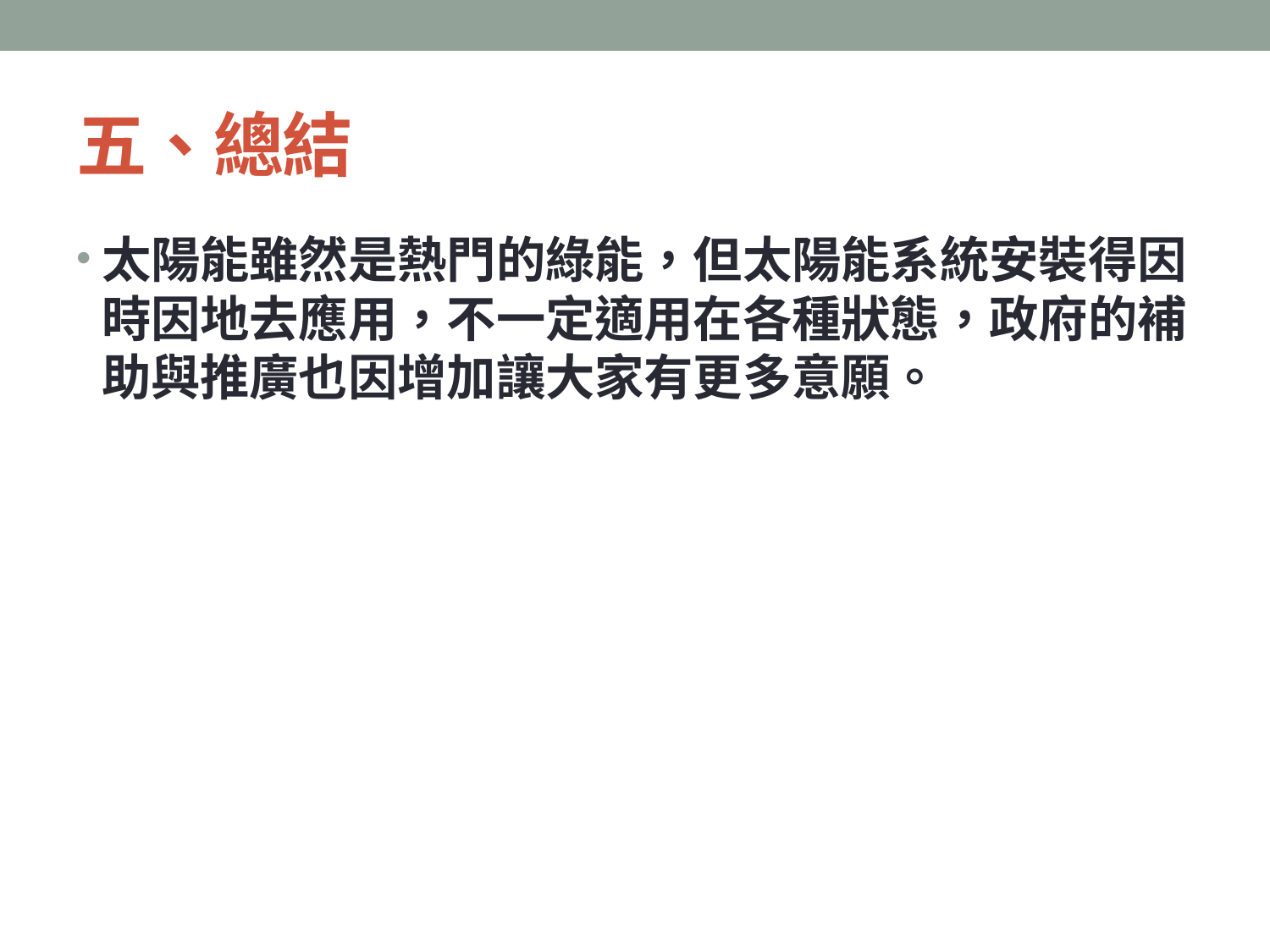

# 五、總結
太陽能雖然是熱門的綠能，但太陽能系統安裝得因時因地去應用，不一定適用在各種狀態，政府的補助與推廣也因增加讓大家有更多意願。